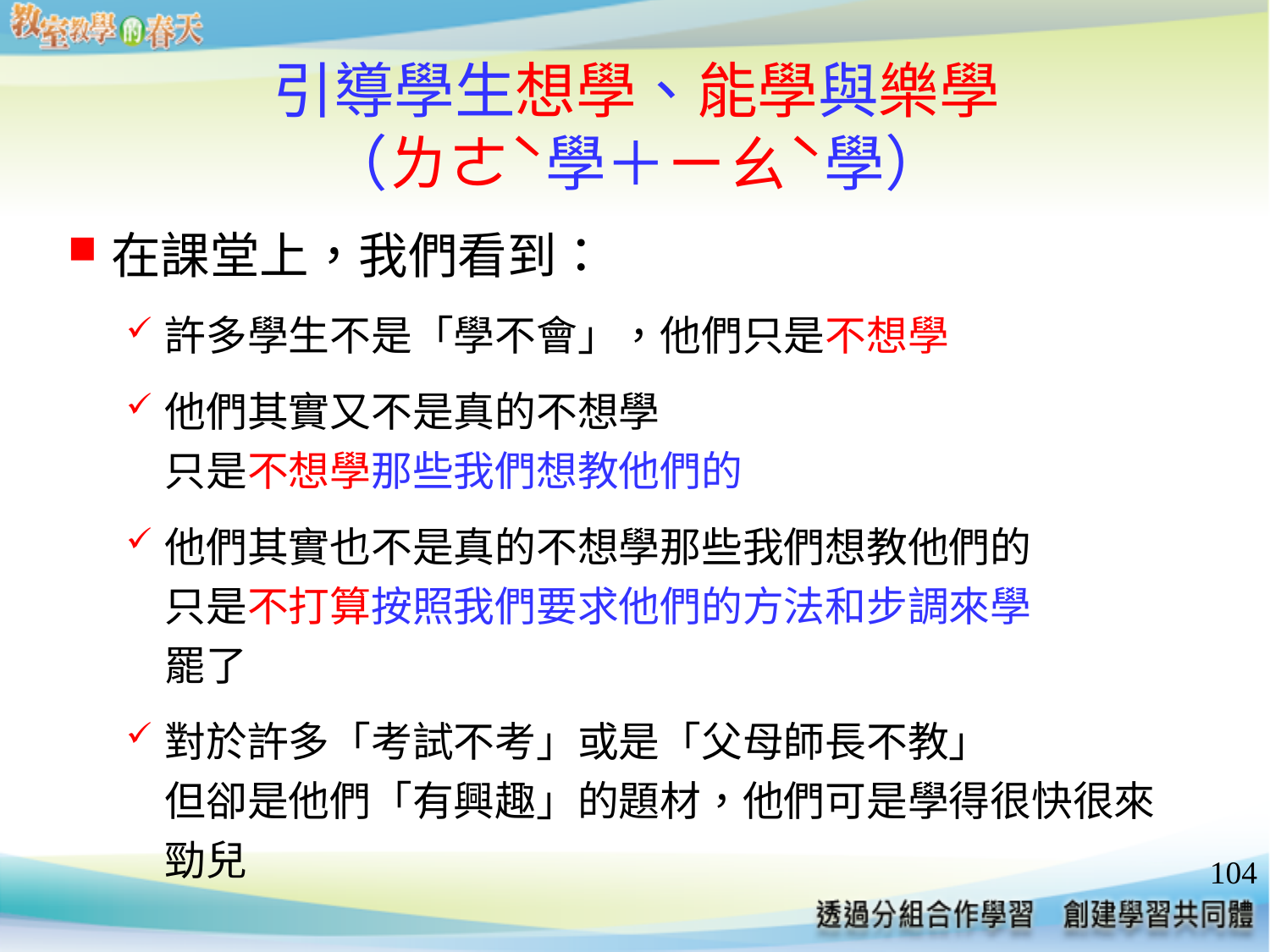

# 引導學生想學、能學與樂學 （ㄌㄜˋ學＋ㄧㄠˋ學）
在課堂上，我們看到：
許多學生不是「學不會」，他們只是不想學
他們其實又不是真的不想學
只是不想學那些我們想教他們的
他們其實也不是真的不想學那些我們想教他們的
只是不打算按照我們要求他們的方法和步調來學
罷了
對於許多「考試不考」或是「父母師長不教」
但卻是他們「有興趣」的題材，他們可是學得很快很來勁兒
104